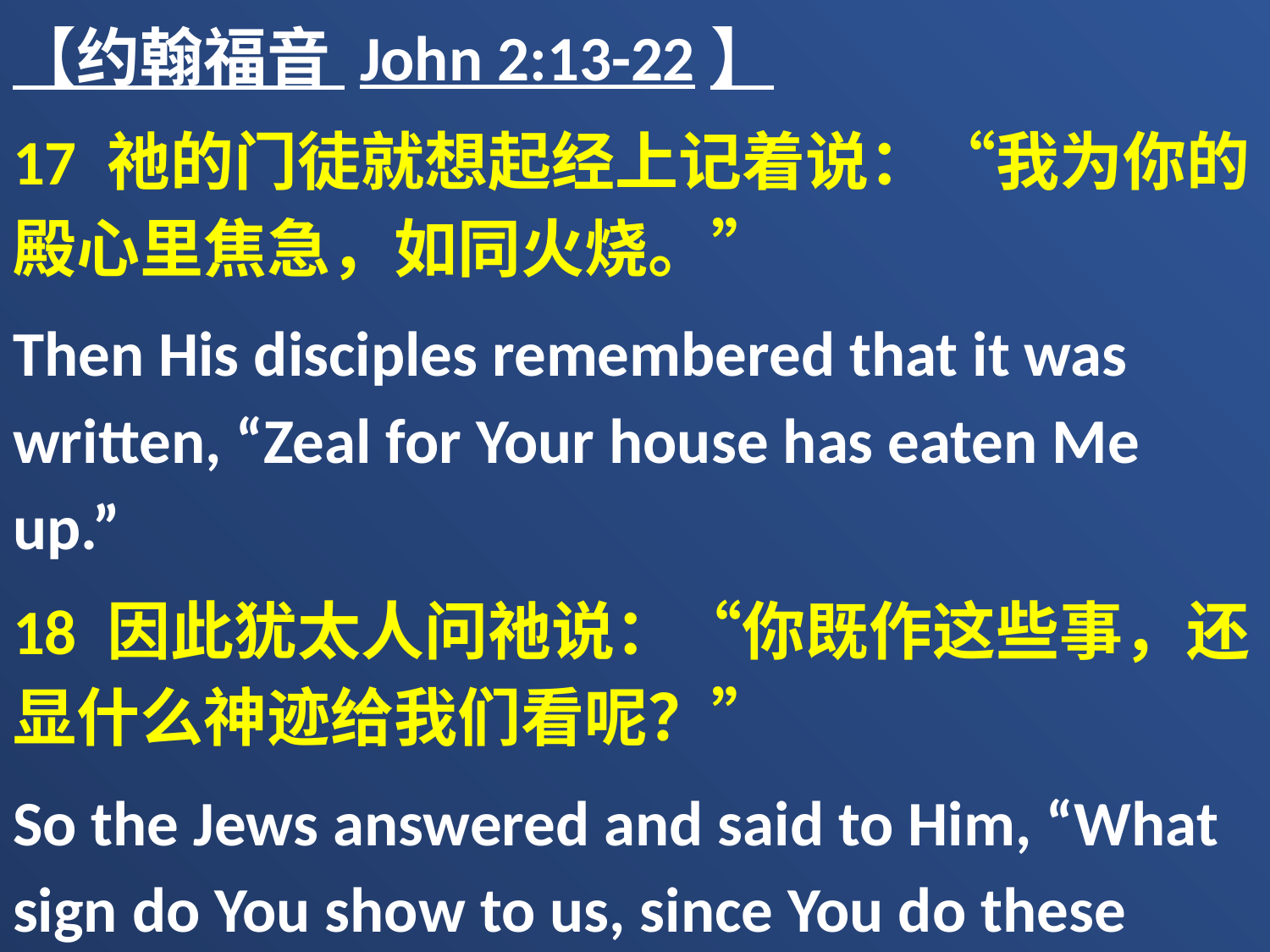

【约翰福音 John 2:13-22】
17 祂的门徒就想起经上记着说：“我为你的殿心里焦急，如同火烧。”
Then His disciples remembered that it was written, “Zeal for Your house has eaten Me up.”
18 因此犹太人问祂说：“你既作这些事，还显什么神迹给我们看呢？”
So the Jews answered and said to Him, “What sign do You show to us, since You do these things?”